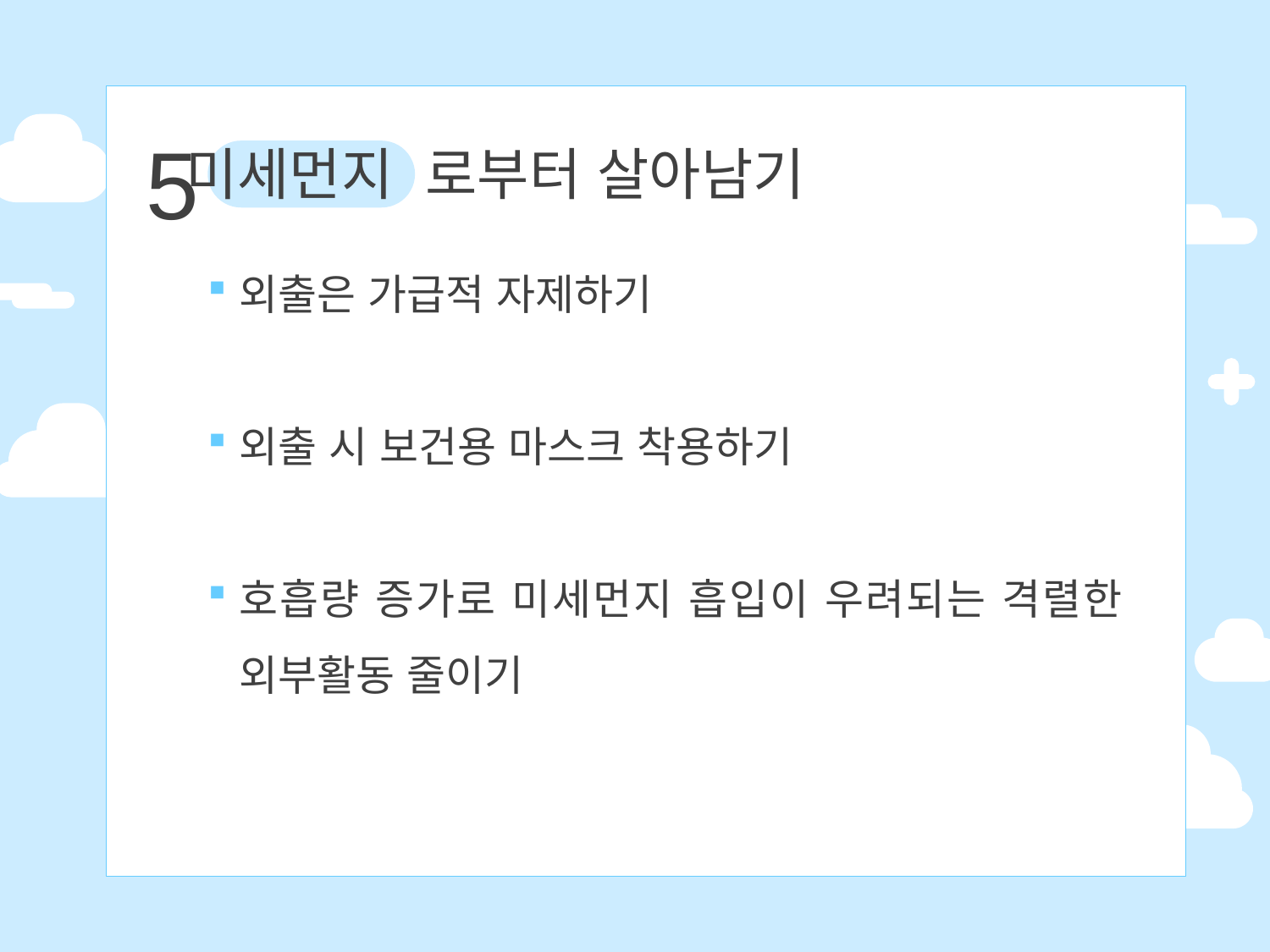

5

미세먼지  로부터 살아남기

외출은 가급적 자제하기

외출 시 보건용 마스크 착용하기

호흡량 증가로 미세먼지 흡입이 우려되는 격렬한 외부활동 줄이기